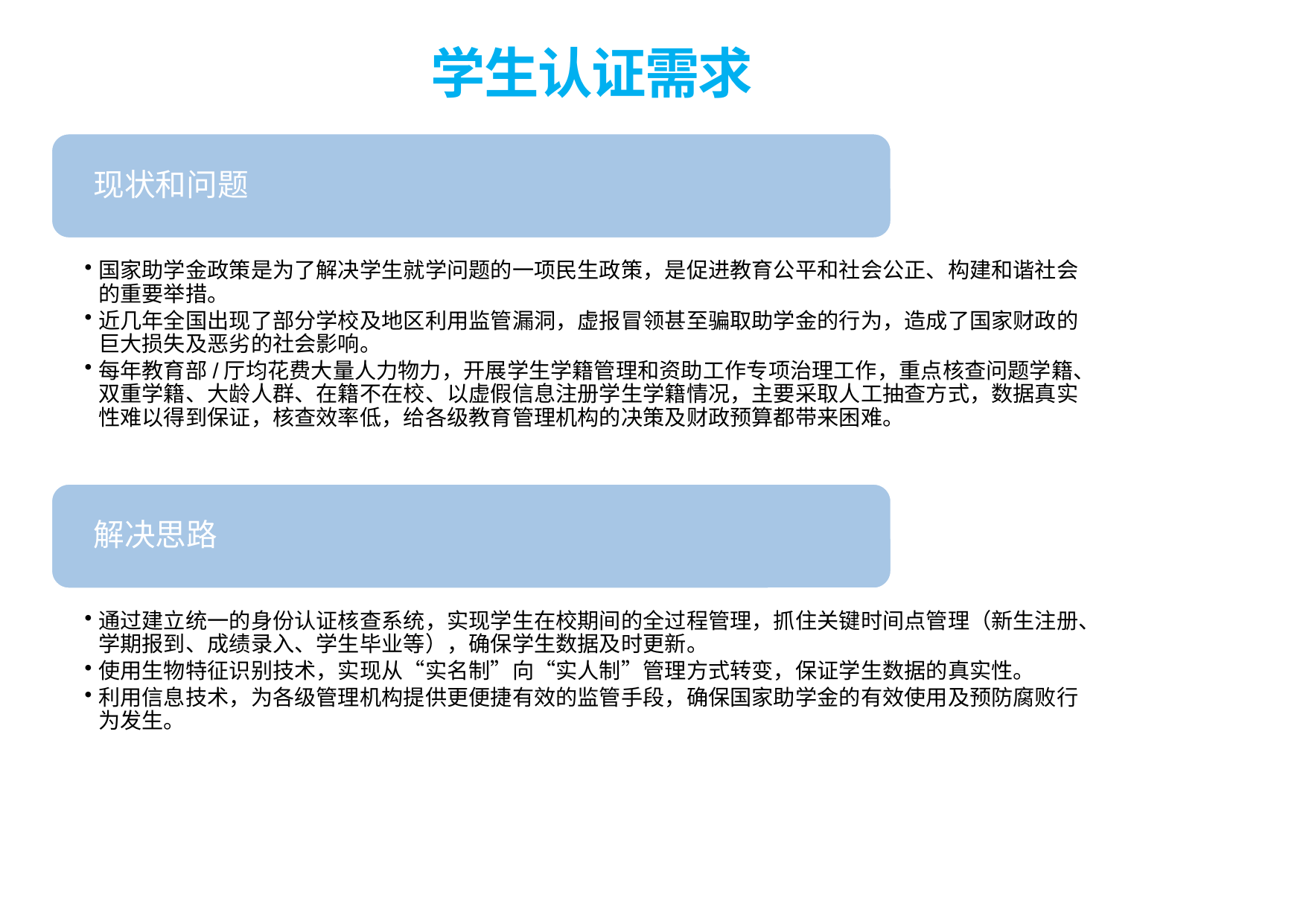

学生认证需求
国家助学金政策是为了解决学生就学问题的一项民生政策，是促进教育公平和社会公正、构建和谐社会的重要举措。
近几年全国出现了部分学校及地区利用监管漏洞，虚报冒领甚至骗取助学金的行为，造成了国家财政的巨大损失及恶劣的社会影响。
每年教育部/厅均花费大量人力物力，开展学生学籍管理和资助工作专项治理工作，重点核查问题学籍、双重学籍、大龄人群、在籍不在校、以虚假信息注册学生学籍情况，主要采取人工抽查方式，数据真实性难以得到保证，核查效率低，给各级教育管理机构的决策及财政预算都带来困难。
现状和问题
通过建立统一的身份认证核查系统，实现学生在校期间的全过程管理，抓住关键时间点管理（新生注册、学期报到、成绩录入、学生毕业等），确保学生数据及时更新。
使用生物特征识别技术，实现从“实名制”向“实人制”管理方式转变，保证学生数据的真实性。
利用信息技术，为各级管理机构提供更便捷有效的监管手段，确保国家助学金的有效使用及预防腐败行为发生。
解决思路